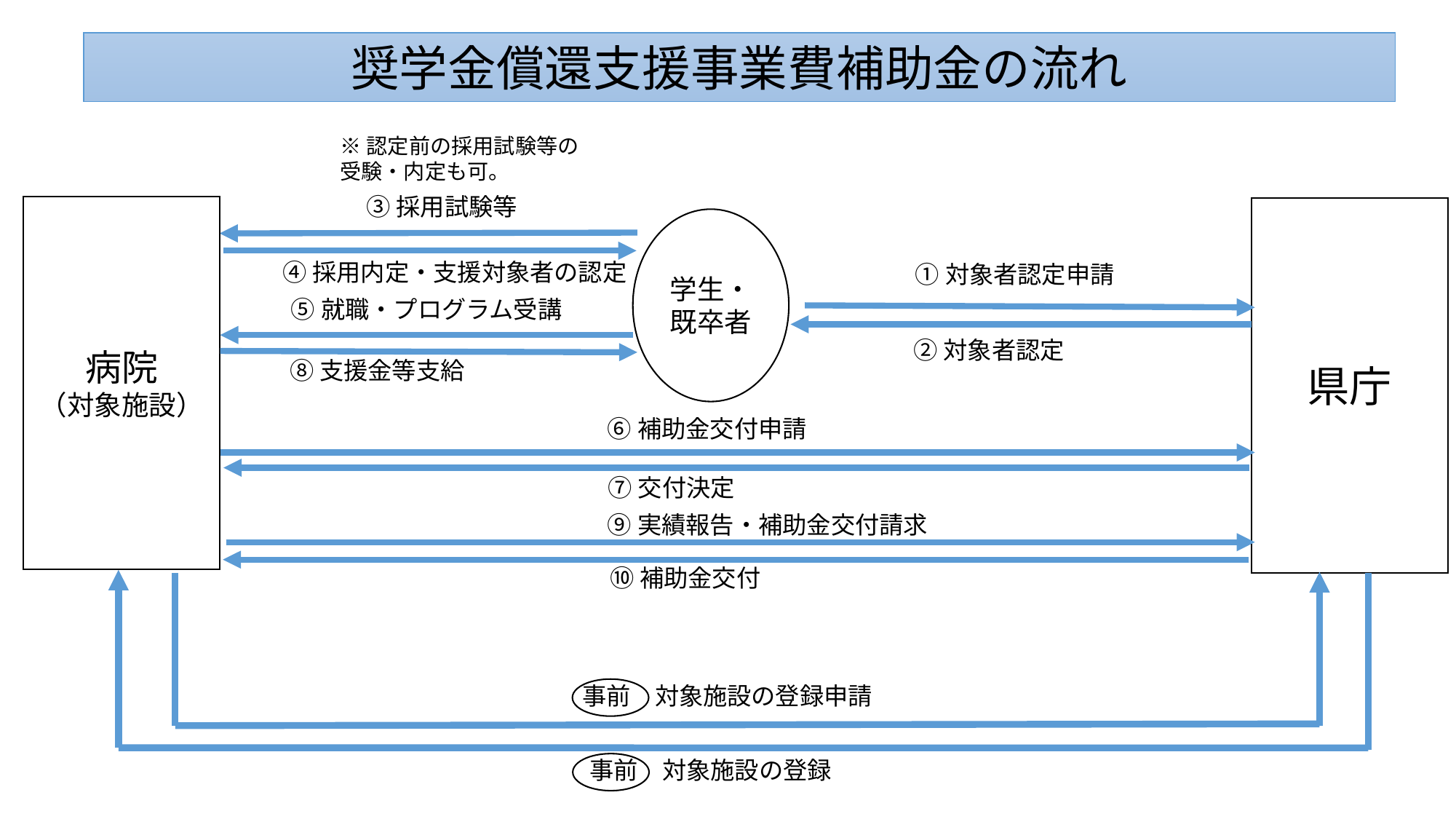

奨学金償還支援事業費補助金の流れ
※認定前の採用試験等の
受験・内定も可。
③採用試験等
病院
（対象施設）
県庁
学生・既卒者
④採用内定・支援対象者の認定
①対象者認定申請
⑤就職・プログラム受講
②対象者認定
⑧支援金等支給
⑥補助金交付申請
⑦交付決定
⑨実績報告・補助金交付請求
⑩補助金交付
事前　対象施設の登録申請

事前　対象施設の登録